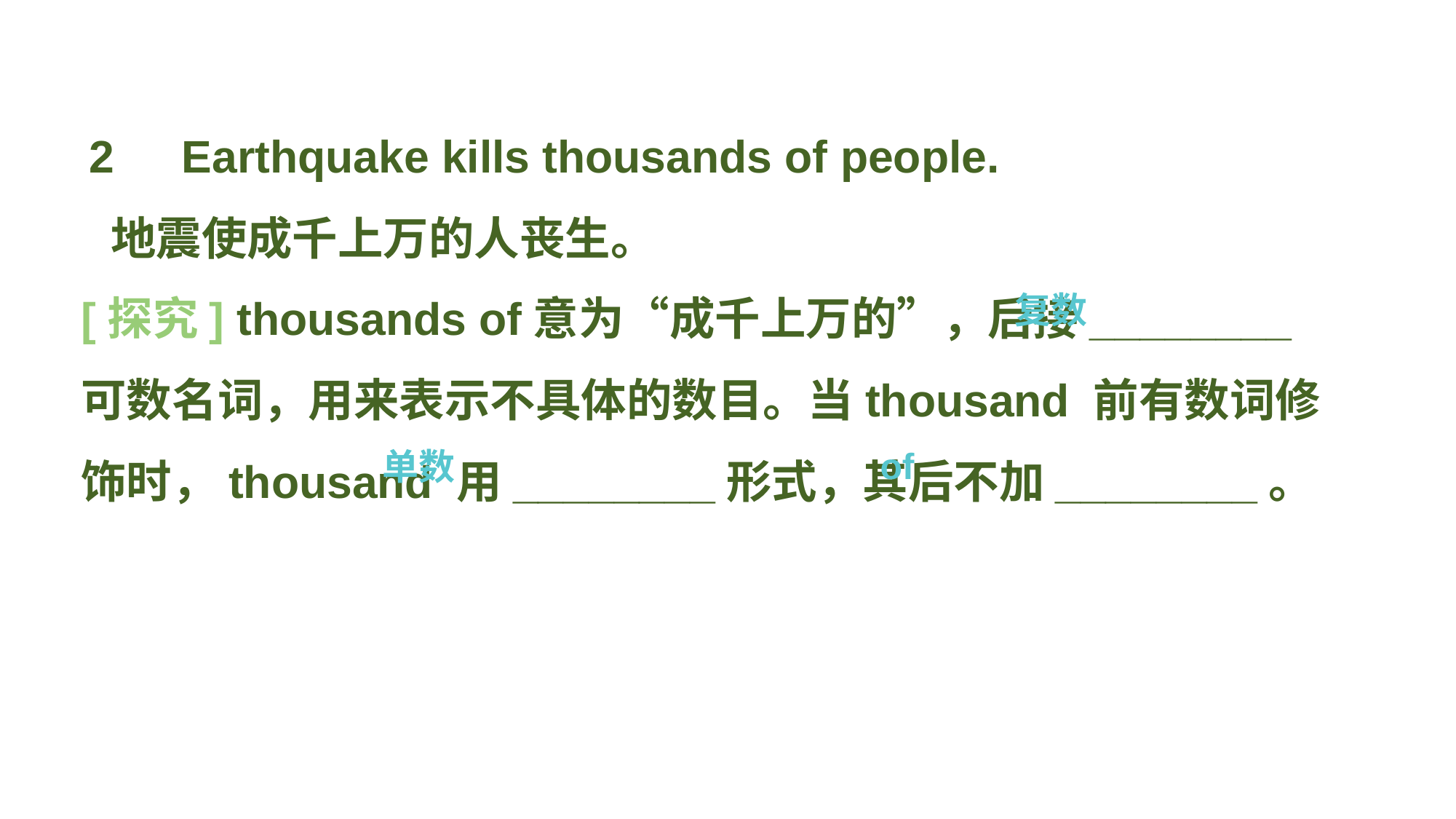

2　Earthquake kills thousands of people.
 地震使成千上万的人丧生。
[探究] thousands of意为“成千上万的”，后接________可数名词，用来表示不具体的数目。当thousand 前有数词修饰时，thousand 用________形式，其后不加________。

复数
of
单数